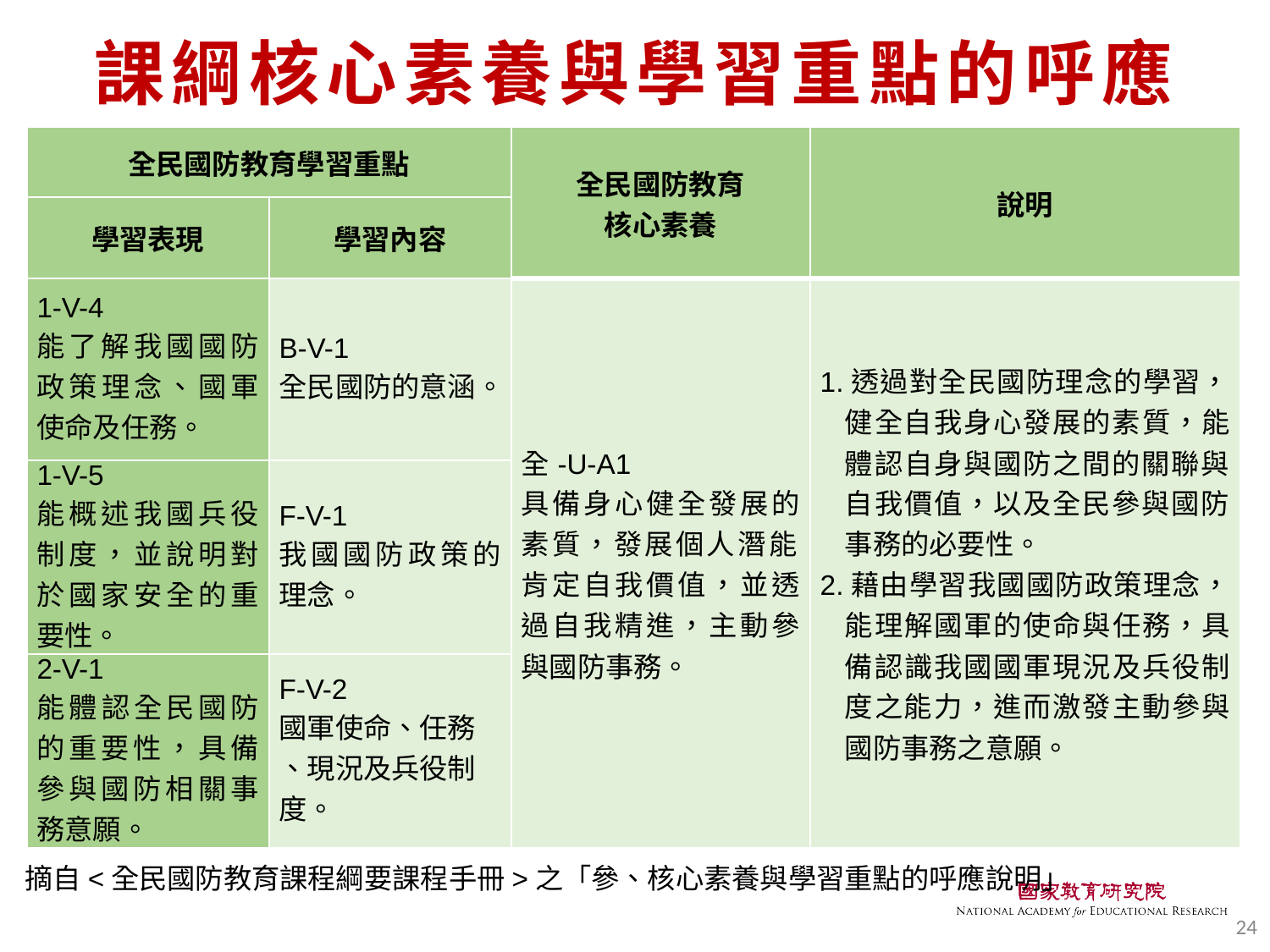

# 課綱核心素養與學習重點的呼應
| 全民國防教育學習重點 |  | 全民國防教育 核心素養 | 說明 |
| --- | --- | --- | --- |
| 學習表現 | 學習內容 |  |  |
| 1-V-4 能了解我國國防政策理念、國軍使命及任務。 | B-V-1 全民國防的意涵。 | 全-U-A1 具備身心健全發展的素質，發展個人潛能，肯定自我價值，並透過自我精進，主動參與國防事務。 | 1.透過對全民國防理念的學習，健全自我身心發展的素質，能體認自身與國防之間的關聯與自我價值，以及全民參與國防事務的必要性。 2.藉由學習我國國防政策理念，能理解國軍的使命與任務，具備認識我國國軍現況及兵役制度之能力，進而激發主動參與國防事務之意願。 |
| 1-V-5 能概述我國兵役制度，並說明對於國家安全的重要性。 | F-V-1 我國國防政策的理念。 |  |  |
| 2-V-1 能體認全民國防的重要性，具備參與國防相關事務意願。 | F-V-2 國軍使命、任務 、現況及兵役制 度。 |  |  |
摘自<全民國防教育課程綱要課程手冊>之「參、核心素養與學習重點的呼應說明」
24